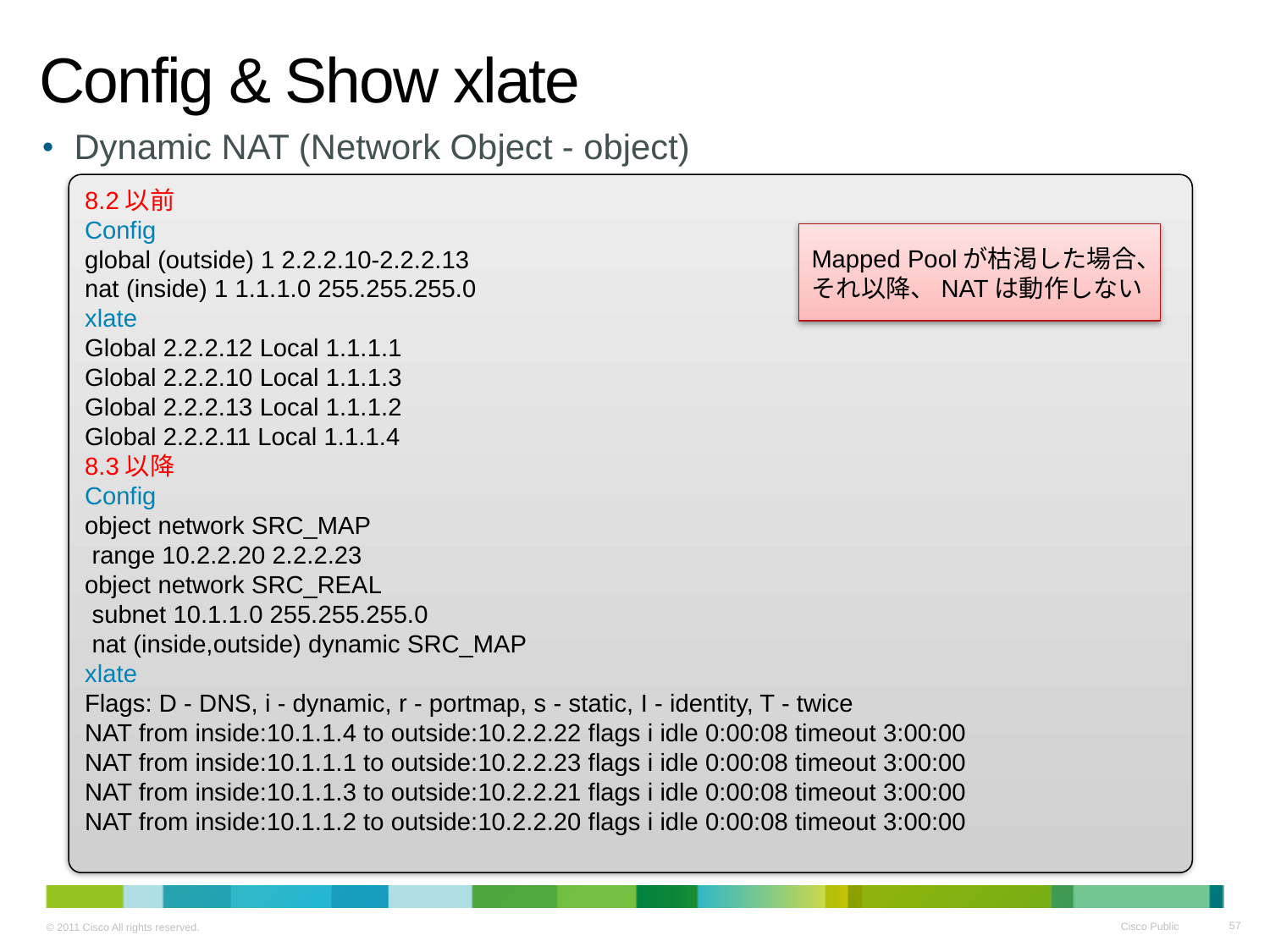

# Config & Show xlate
Dynamic NAT (Network Object - object)

8.2以前
Config
global (outside) 1 2.2.2.10-2.2.2.13
nat (inside) 1 1.1.1.0 255.255.255.0
xlate
Global 2.2.2.12 Local 1.1.1.1
Global 2.2.2.10 Local 1.1.1.3
Global 2.2.2.13 Local 1.1.1.2
Global 2.2.2.11 Local 1.1.1.4
8.3以降
Config
object network SRC_MAP
 range 10.2.2.20 2.2.2.23
object network SRC_REAL
 subnet 10.1.1.0 255.255.255.0
 nat (inside,outside) dynamic SRC_MAP
xlate
Flags: D - DNS, i - dynamic, r - portmap, s - static, I - identity, T - twice
NAT from inside:10.1.1.4 to outside:10.2.2.22 flags i idle 0:00:08 timeout 3:00:00
NAT from inside:10.1.1.1 to outside:10.2.2.23 flags i idle 0:00:08 timeout 3:00:00
NAT from inside:10.1.1.3 to outside:10.2.2.21 flags i idle 0:00:08 timeout 3:00:00
NAT from inside:10.1.1.2 to outside:10.2.2.20 flags i idle 0:00:08 timeout 3:00:00
Mapped Poolが枯渇した場合、
それ以降、NATは動作しない